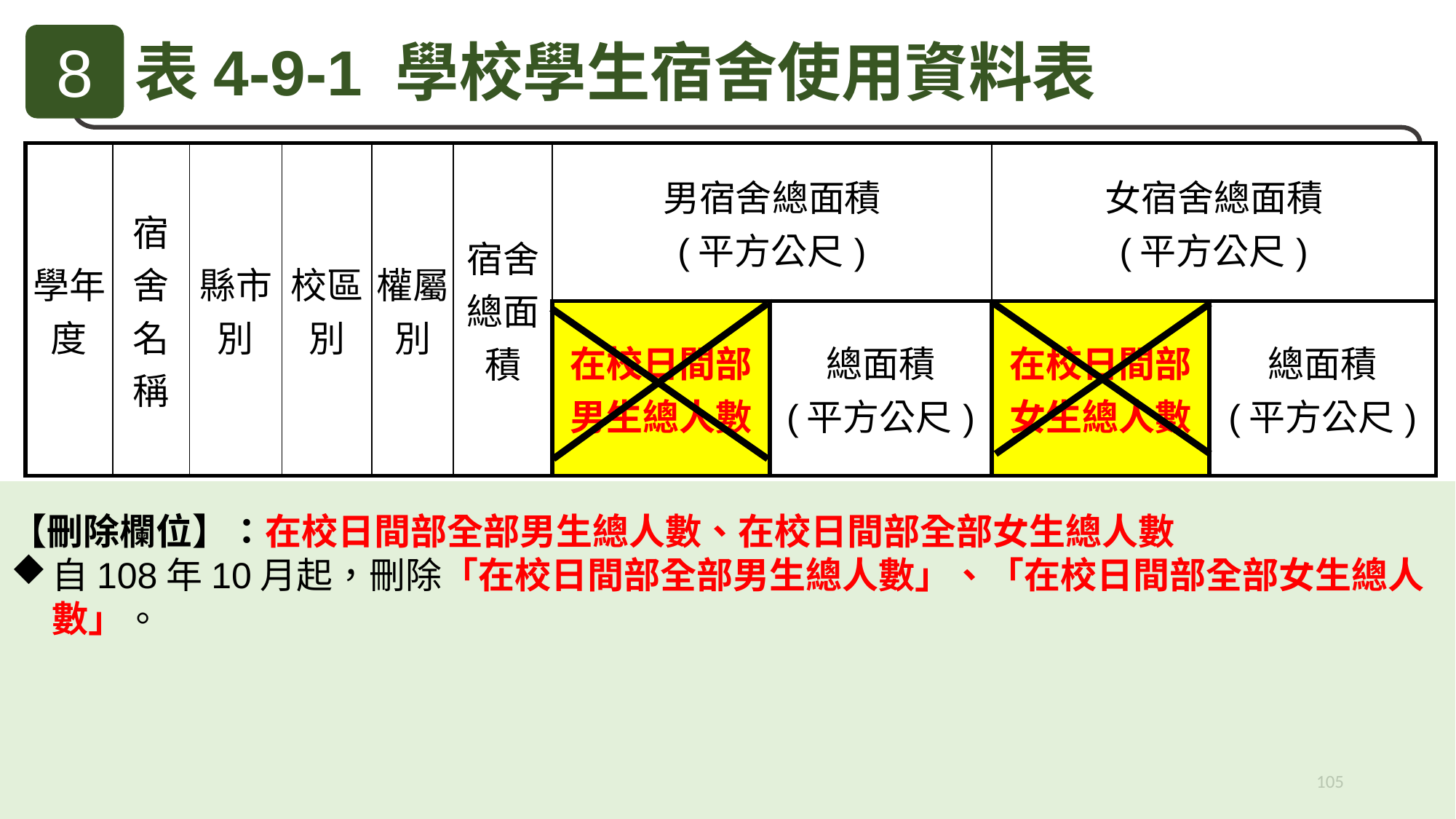

8

表4-9-1 學校學生宿舍使用資料表

| 學年度 | 宿舍名稱 | 縣市別 | 校區別 | 權屬別 | 宿舍總面積 | 男宿舍總面積 (平方公尺) |  | 女宿舍總面積 (平方公尺) |  |
| --- | --- | --- | --- | --- | --- | --- | --- | --- | --- |
|  |  |  |  |  |  | 在校日間部 男生總人數 | 總面積 (平方公尺) | 在校日間部 女生總人數 | 總面積 (平方公尺) |
【刪除欄位】：在校日間部全部男生總人數、在校日間部全部女生總人數
自108年10月起，刪除「在校日間部全部男生總人數」、「在校日間部全部女生總人數」。

105